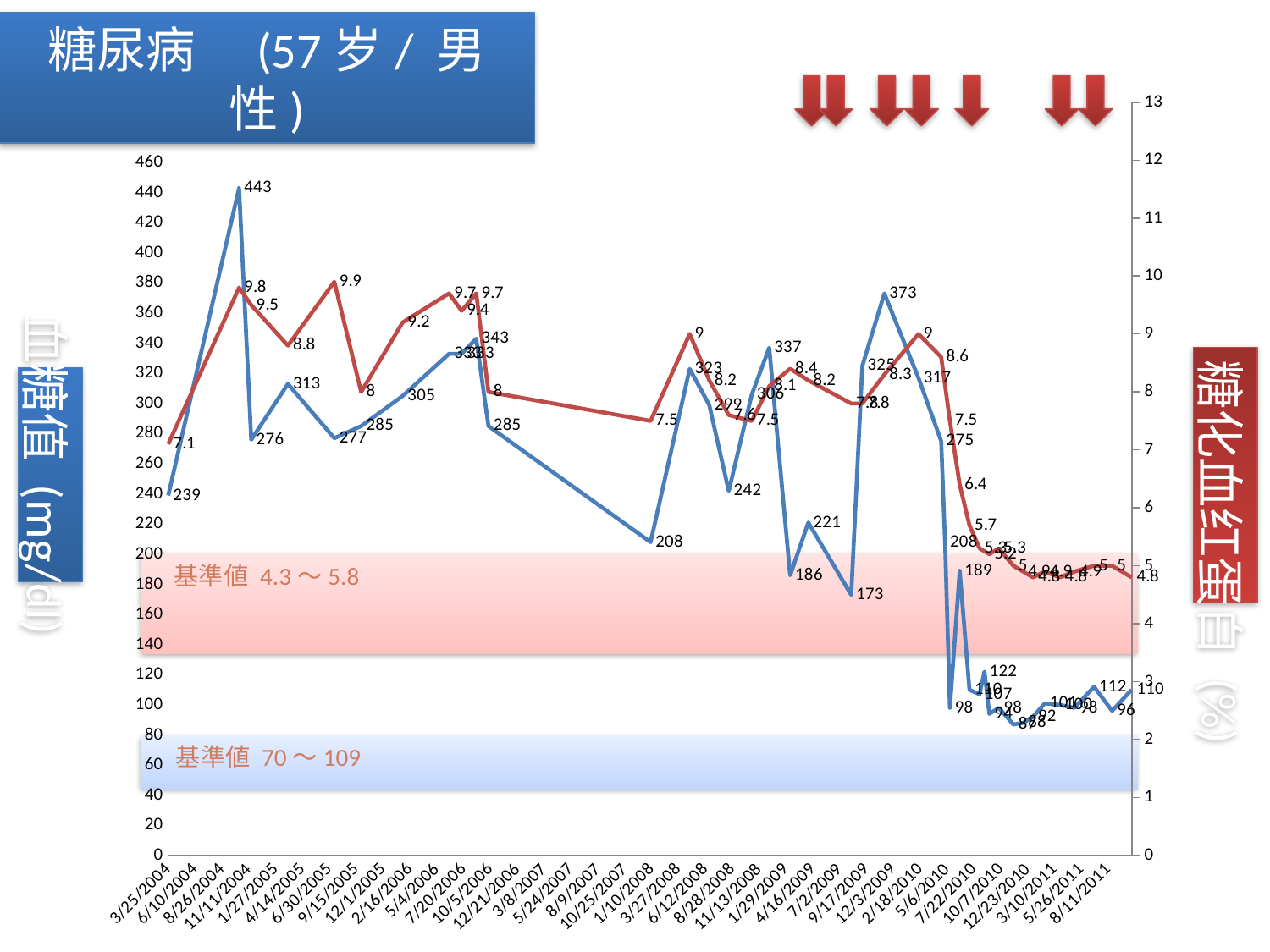

糖尿病　(57岁/ 男性)

### Chart

| Category | Glu | A1c |
|---|---|---|
| 38071 | 239.0 | 7.1 |
| 38274 | 443.0 | 9.8 |
| 38309 | 276.0 | 9.5 |
| 38414 | 313.0 | 8.8 |
| 38547 | 277.0 | 9.9 |
| 38624 | 285.0 | 8.0 |
| 38743 | 305.0 | 9.200000000000001 |
| 38876 | 333.0 | 9.700000000000001 |
| 38989 | 285.0 | 8.0 |
| 38743 | 305.0 | 9.200000000000001 |
| 38876 | 333.0 | 9.700000000000001 |
| 38912 | 333.0 | 9.4 |
| 38954 | 343.0 | 9.700000000000001 |
| 39454 | 208.0 | 7.5 |
| 39566 | 323.0 | 9.0 |
| 39622 | 299.0 | 8.200000000000001 |
| 39678 | 242.0 | 7.6 |
| 39744 | 306.0 | 7.5 |
| 39794 | 337.0 | 8.1 |
| 39854 | 186.0 | 8.4 |
| 39906 | 221.0 | 8.200000000000001 |
| 40029 | 173.0 | 7.8 |
| 40061 | 325.0 | 7.8 |
| 40124 | 373.0 | 8.3 |
| 40222 | 317.0 | 9.0 |
| 40287 | 275.0 | 8.6 |
| 40298 | 208.0 | None |
| 40312 | 98.0 | 7.5 |
| 40340 | 189.0 | 6.4 |
| 40368 | 110.0 | 5.7 |
| 40397 | 107.0 | 5.3 |
| 40411 | 122.0 | None |
| 40425 | 94.0 | 5.2 |
| 40452 | 98.0 | 5.3 |
| 40494 | 87.0 | 5.0 |
| 40522 | 88.0 | 4.9 |
| 40550 | 92.0 | 4.8 |
| 40584 | 101.0 | 4.9 |
| 40627 | 100.0 | 4.8 |
| 40669 | 98.0 | 4.9 |
| 40725 | 112.0 | 5.0 |
| 40777 | 96.0 | 5.0 |
| 40833 | 110.0 | 4.8 |
糖化血红蛋白 (%)
血糖值 (mg/dl)
基準値 4.3～5.8

基準値 70～109